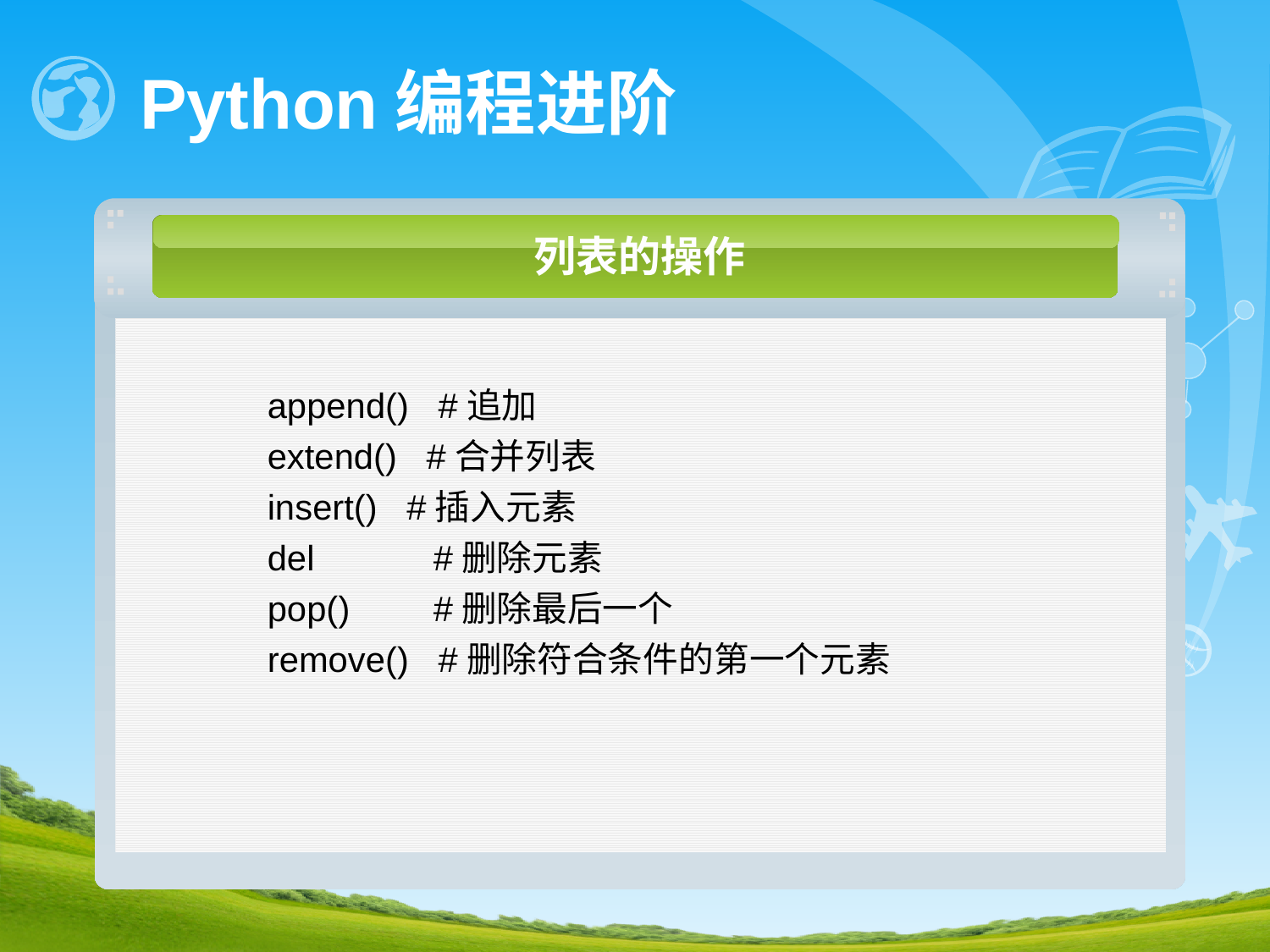

# Python编程进阶

列表的操作

append()   #追加
extend()   #合并列表
insert()   #插入元素
del	    #删除元素
pop()	    #删除最后一个
remove()   #删除符合条件的第一个元素